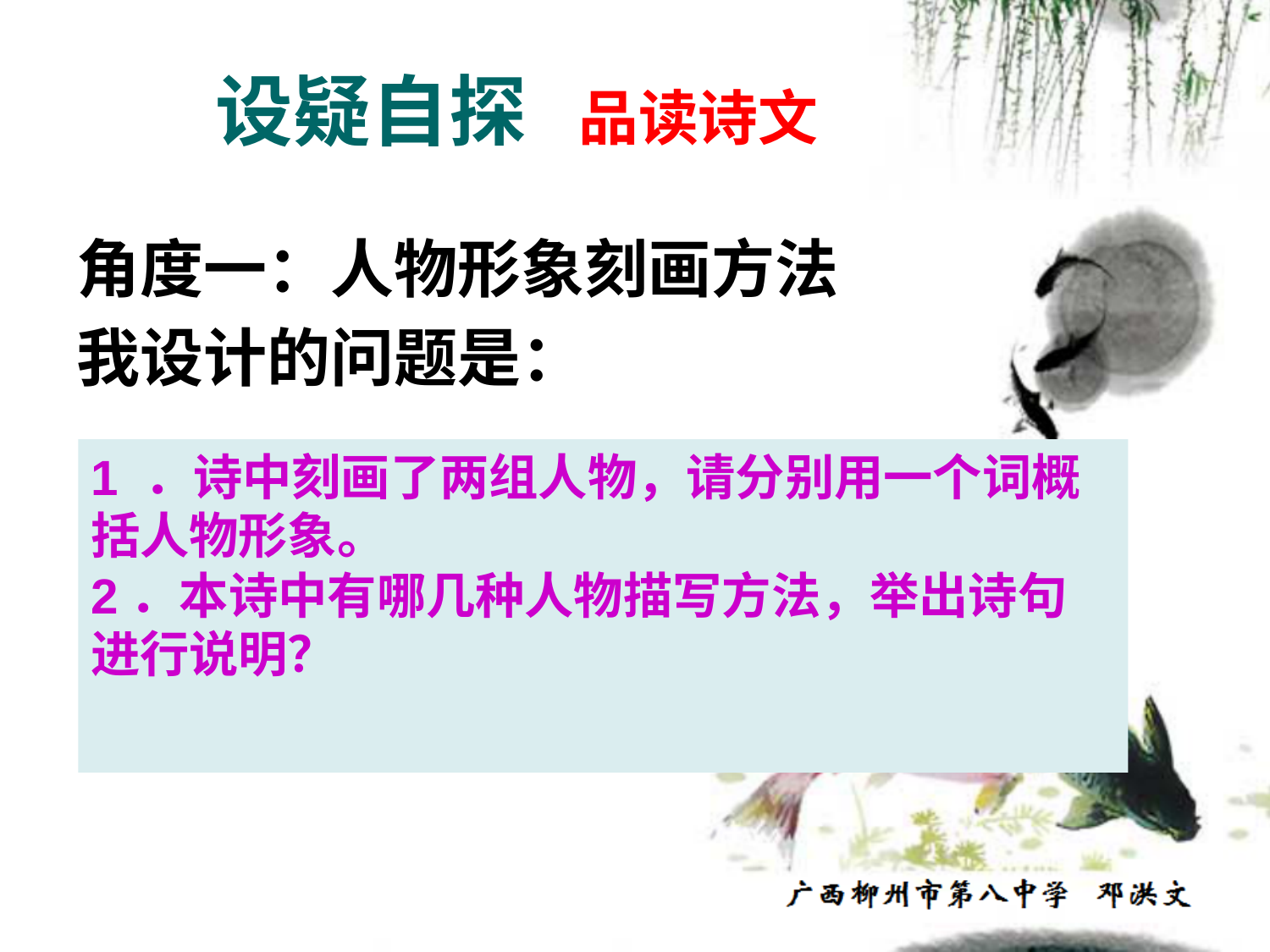

设疑自探   品读诗文
角度一：人物形象刻画方法
我设计的问题是：
1 ．诗中刻画了两组人物，请分别用一个词概括人物形象。
2．本诗中有哪几种人物描写方法，举出诗句进行说明？